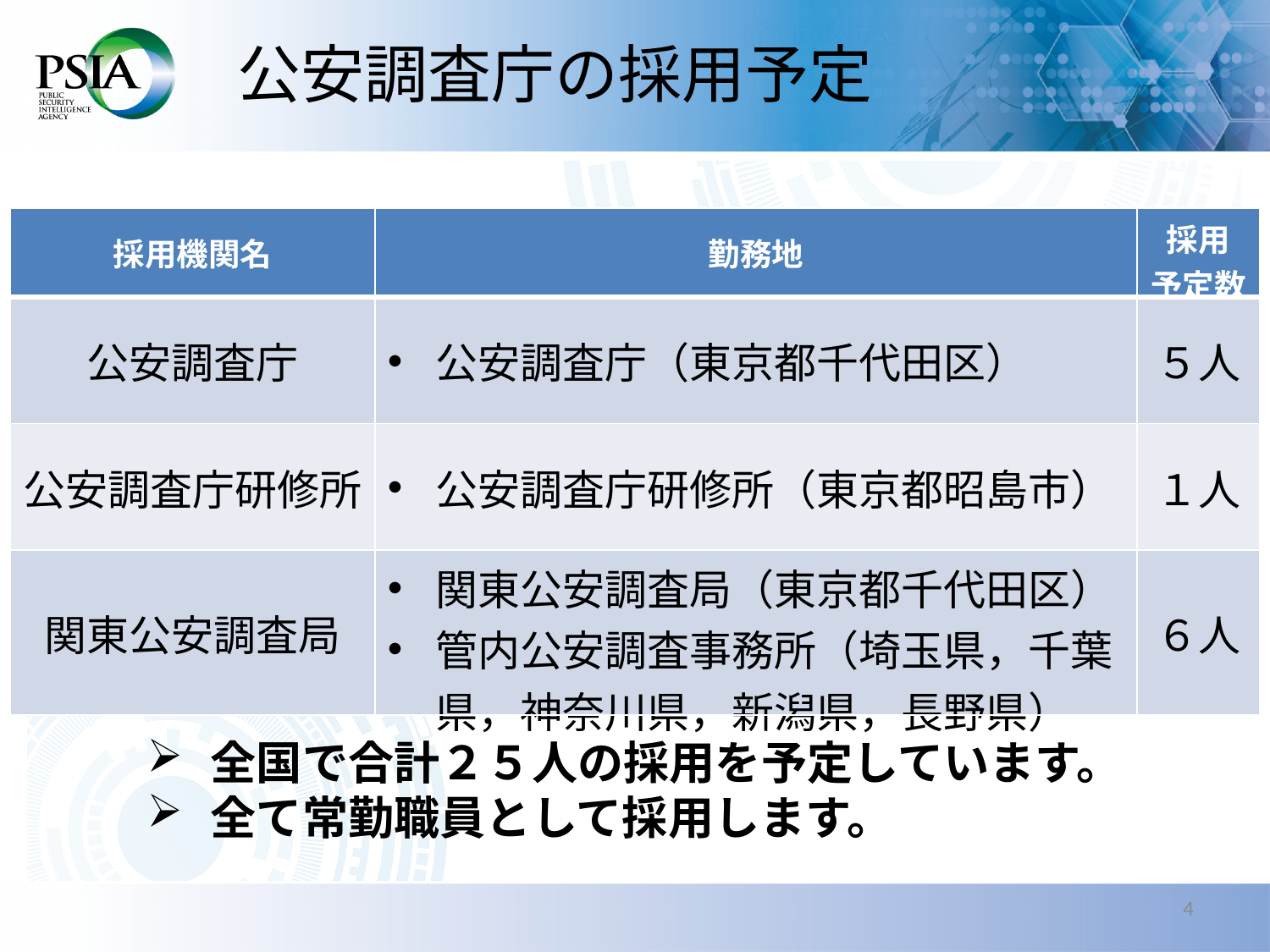

公安調査庁の採用予定
| 採用機関名 | 勤務地 | 採用 予定数 |
| --- | --- | --- |
| 公安調査庁 | 公安調査庁（東京都千代田区） | ５人 |
| 公安調査庁研修所 | 公安調査庁研修所（東京都昭島市） | １人 |
| 関東公安調査局 | 関東公安調査局（東京都千代田区） 管内公安調査事務所（埼玉県，千葉県，神奈川県，新潟県，長野県） | ６人 |
全国で合計２５人の採用を予定しています。
全て常勤職員として採用します。
4